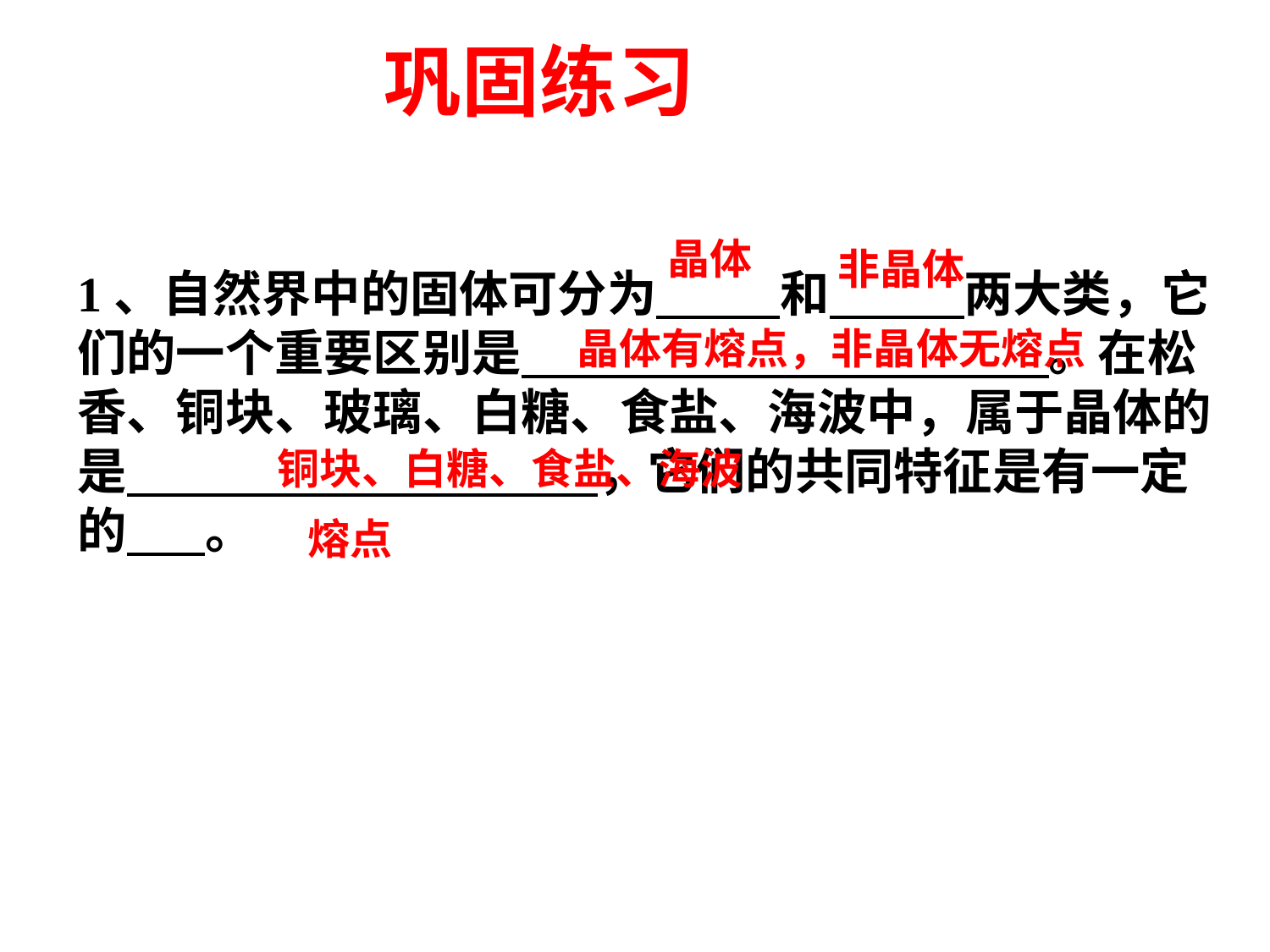

巩固练习
晶体
非晶体
1、自然界中的固体可分为           和            两大类，它们的一个重要区别是                                               。在松香、铜块、玻璃、白糖、食盐、海波中，属于晶体的是                                          ，它们的共同特征是有一定的       。
晶体有熔点，非晶体无熔点
铜块、白糖、食盐、海波
熔点